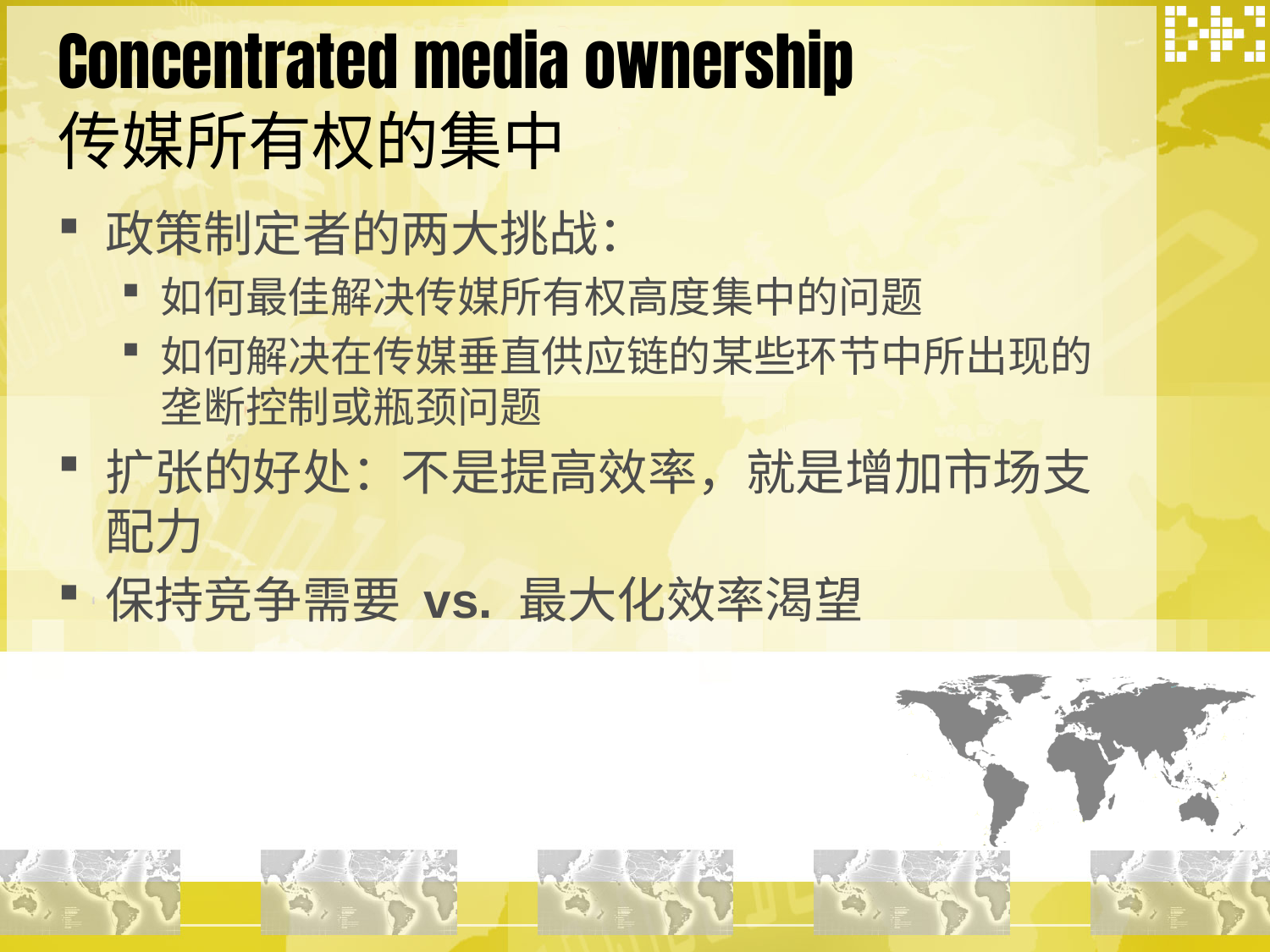

# Concentrated media ownership 传媒所有权的集中
政策制定者的两大挑战：
如何最佳解决传媒所有权高度集中的问题
如何解决在传媒垂直供应链的某些环节中所出现的垄断控制或瓶颈问题
扩张的好处：不是提高效率，就是增加市场支配力
保持竞争需要 vs. 最大化效率渴望